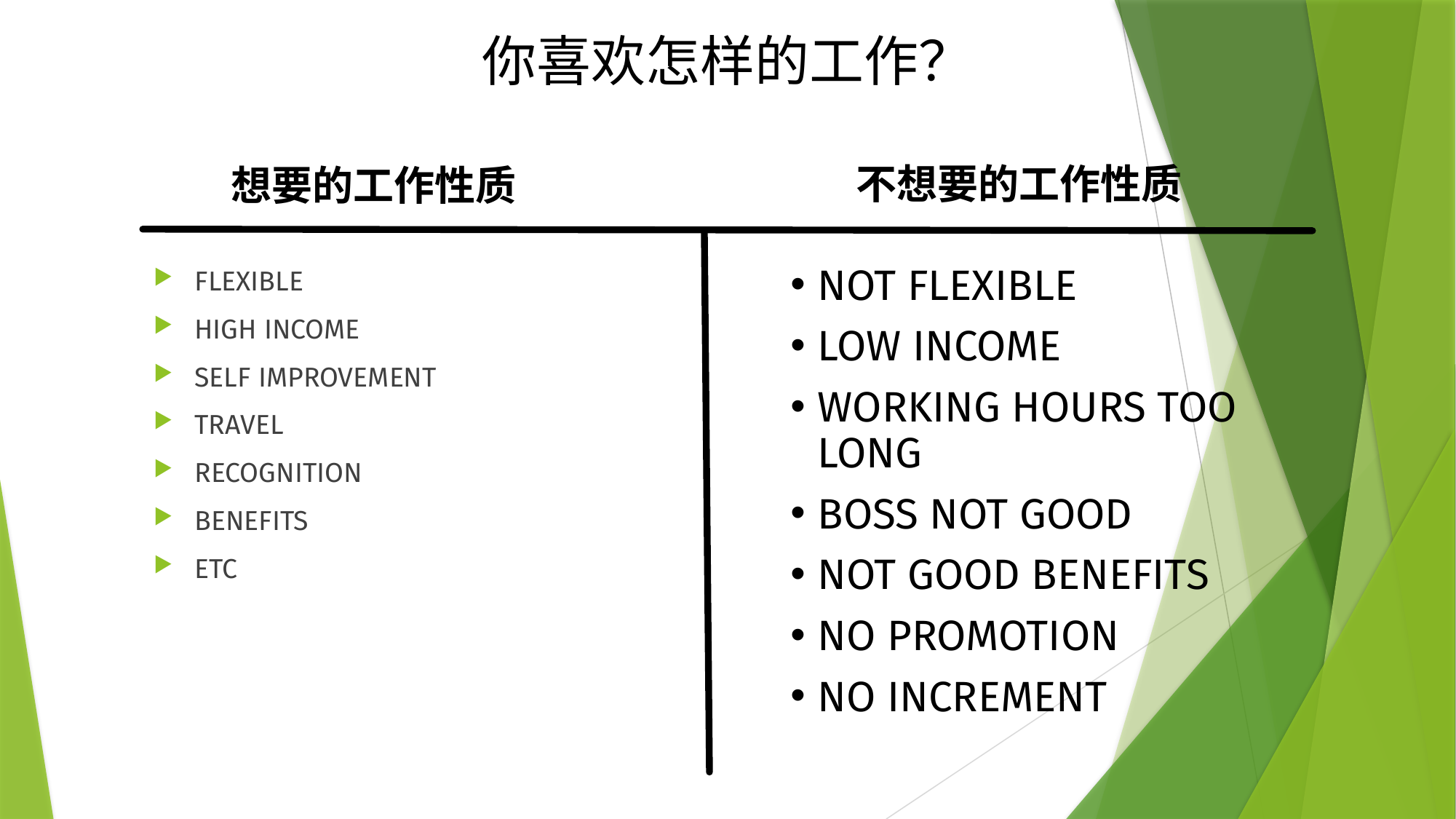

# 你喜欢怎样的工作？
不想要的工作性质
想要的工作性质
NOT FLEXIBLE
LOW INCOME
WORKING HOURS TOO LONG
BOSS NOT GOOD
NOT GOOD BENEFITS
NO PROMOTION
NO INCREMENT
FLEXIBLE
HIGH INCOME
SELF IMPROVEMENT
TRAVEL
RECOGNITION
BENEFITS
ETC